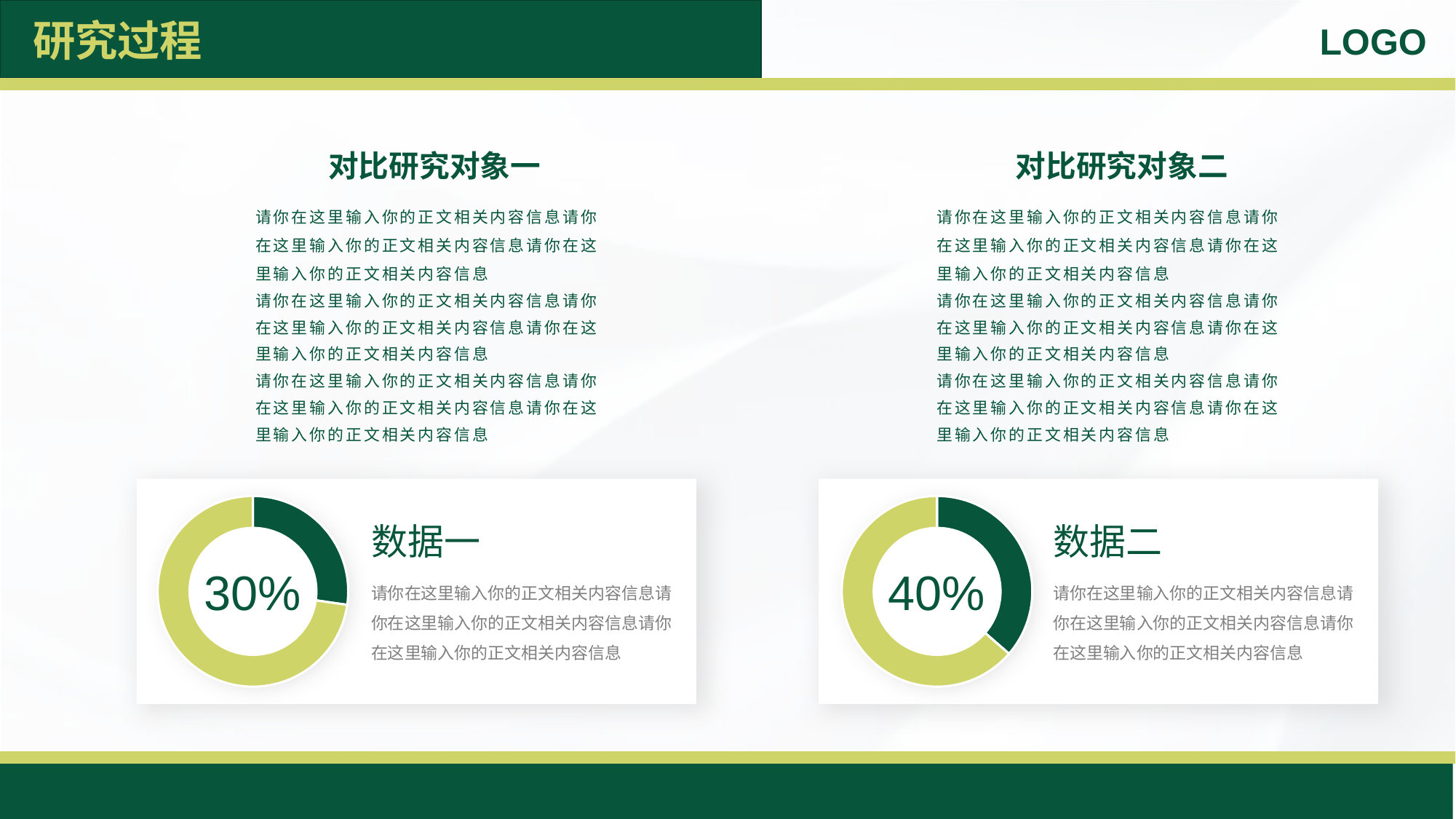

研究过程
对比研究对象一
对比研究对象二
请你在这里输入你的正文相关内容信息请你在这里输入你的正文相关内容信息请你在这里输入你的正文相关内容信息
请你在这里输入你的正文相关内容信息请你在这里输入你的正文相关内容信息请你在这里输入你的正文相关内容信息
请你在这里输入你的正文相关内容信息请你在这里输入你的正文相关内容信息请你在这里输入你的正文相关内容信息

请你在这里输入你的正文相关内容信息请你在这里输入你的正文相关内容信息请你在这里输入你的正文相关内容信息
请你在这里输入你的正文相关内容信息请你在这里输入你的正文相关内容信息请你在这里输入你的正文相关内容信息
请你在这里输入你的正文相关内容信息请你在这里输入你的正文相关内容信息请你在这里输入你的正文相关内容信息

### Chart

| Category | 销售额 |
|---|---|
| 第一季度 | 30.0 |
| 第二季度 | 80.0 |
30%

### Chart

| Category | 销售额 |
|---|---|
| 第一季度 | 40.0 |
| 第二季度 | 70.0 |
40%

数据一
请你在这里输入你的正文相关内容信息请你在这里输入你的正文相关内容信息请你在这里输入你的正文相关内容信息
数据二
请你在这里输入你的正文相关内容信息请你在这里输入你的正文相关内容信息请你在这里输入你的正文相关内容信息